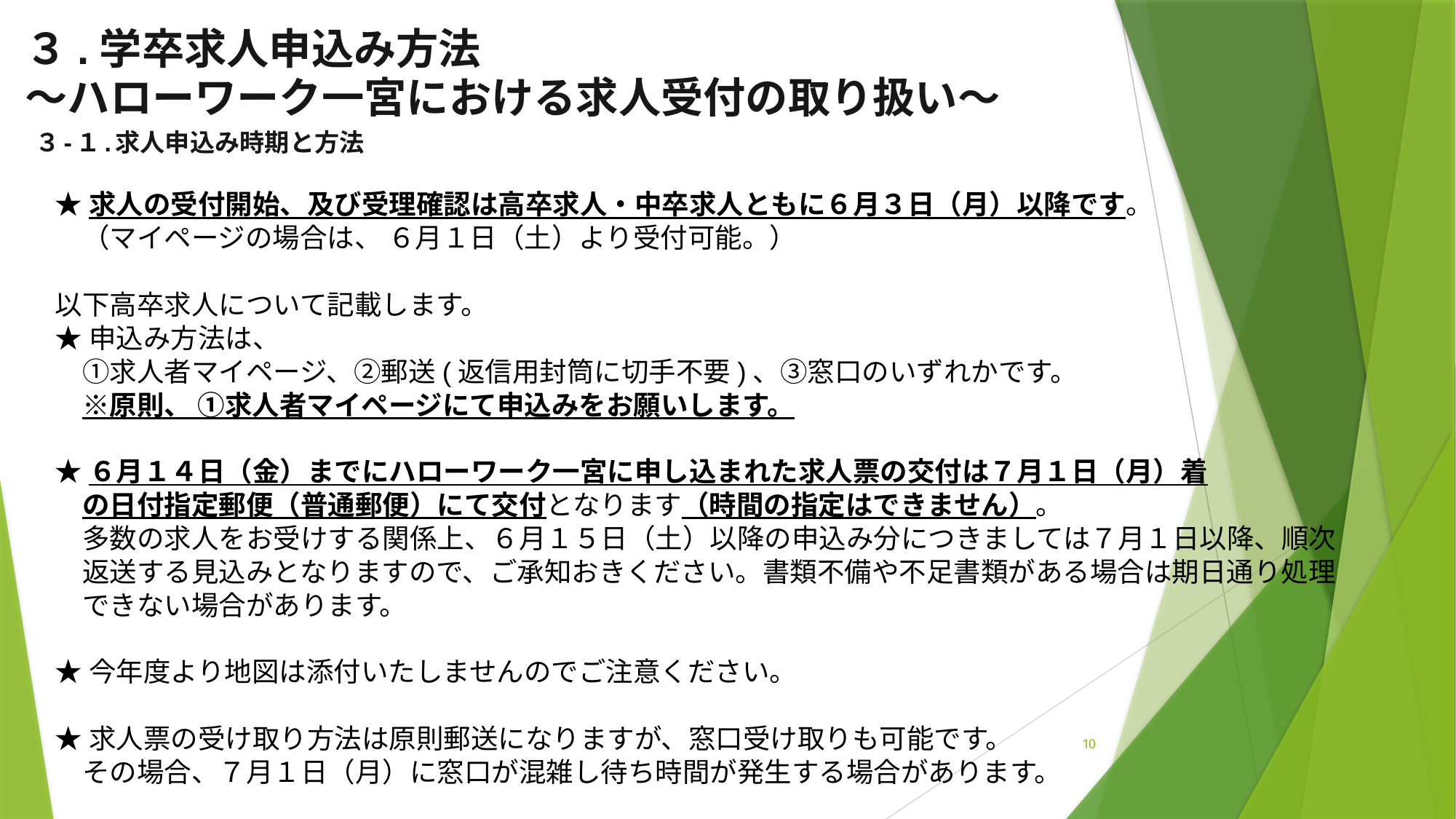

３.学卒求人申込み方法
～ハローワーク一宮における求人受付の取り扱い～
３-１.求人申込み時期と方法
★求人の受付開始、及び受理確認は高卒求人・中卒求人ともに６月３日（月）以降です。
　（マイページの場合は、 ６月１日（土）より受付可能。）

以下高卒求人について記載します。
★申込み方法は、
　①求人者マイページ、②郵送(返信用封筒に切手不要)、③窓口のいずれかです。
　※原則、 ①求人者マイページにて申込みをお願いします。

★６月１４日（金）までにハローワーク一宮に申し込まれた求人票の交付は７月１日（月）着
　の日付指定郵便（普通郵便）にて交付となります（時間の指定はできません）。
　多数の求人をお受けする関係上、６月１５日（土）以降の申込み分につきましては７月１日以降、順次
　返送する見込みとなりますので、ご承知おきください。書類不備や不足書類がある場合は期日通り処理
　できない場合があります。

★今年度より地図は添付いたしませんのでご注意ください。

★求人票の受け取り方法は原則郵送になりますが、窓口受け取りも可能です。
　その場合、７月１日（月）に窓口が混雑し待ち時間が発生する場合があります。

10